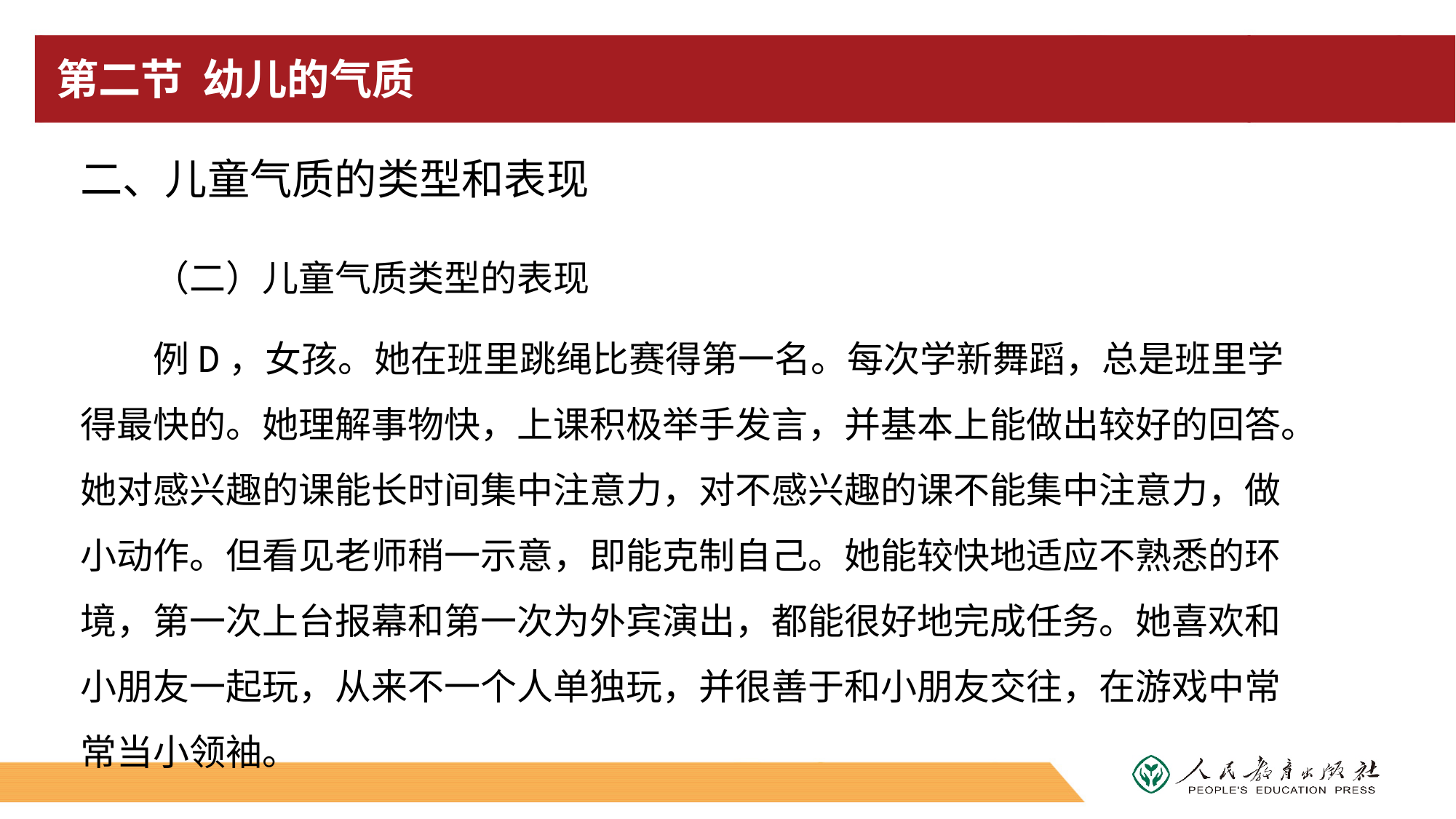

# 第二节  幼儿的气质
二、儿童气质的类型和表现
（二）儿童气质类型的表现
例D，女孩。她在班里跳绳比赛得第一名。每次学新舞蹈，总是班里学得最快的。她理解事物快，上课积极举手发言，并基本上能做出较好的回答。她对感兴趣的课能长时间集中注意力，对不感兴趣的课不能集中注意力，做小动作。但看见老师稍一示意，即能克制自己。她能较快地适应不熟悉的环境，第一次上台报幕和第一次为外宾演出，都能很好地完成任务。她喜欢和小朋友一起玩，从来不一个人单独玩，并很善于和小朋友交往，在游戏中常常当小领袖。